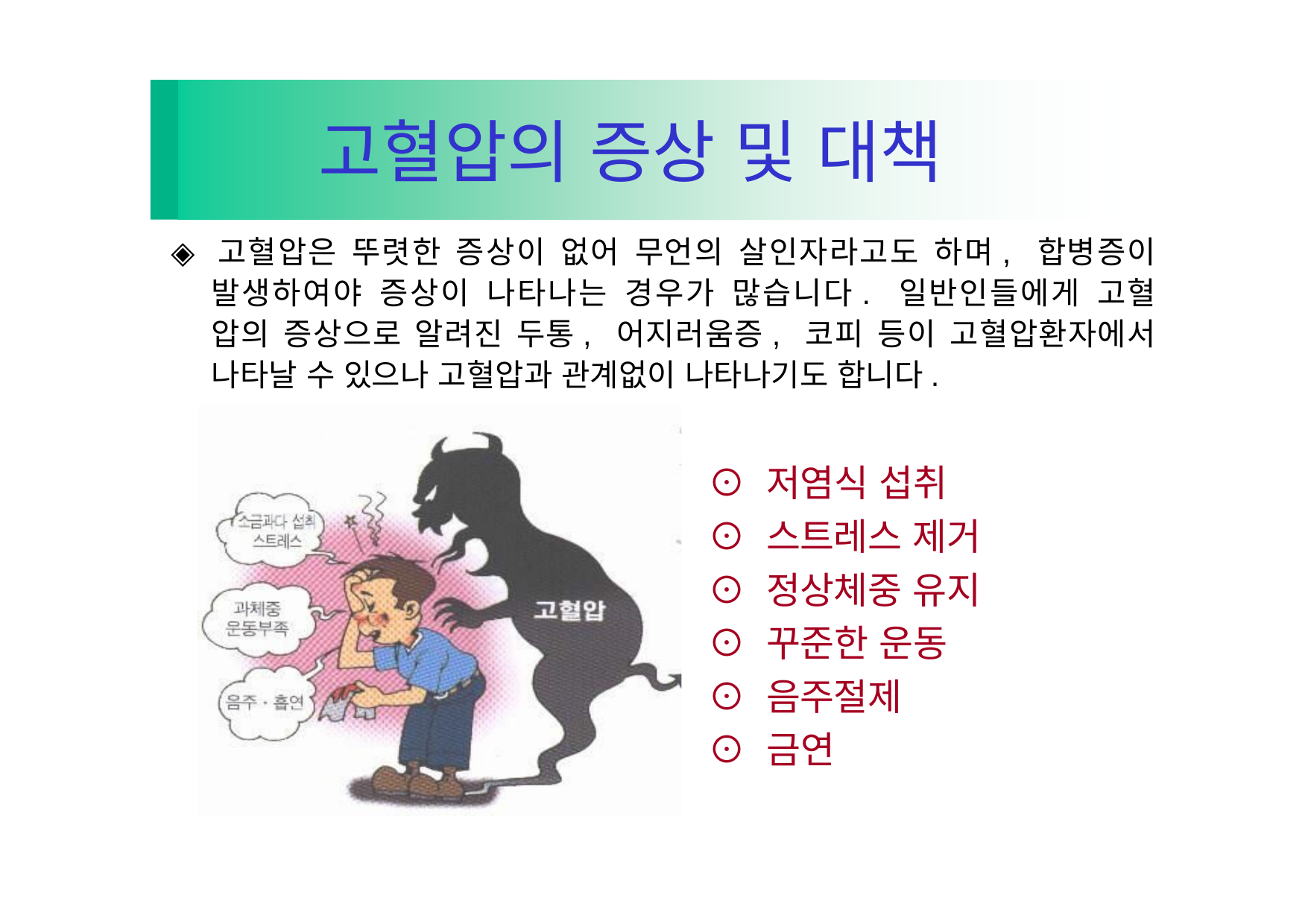

고혈압의 증상 및 대책
◈ 고혈압은 뚜렷한 증상이 없어 무언의 살인자라고도 하며, 합병증이 발생하여야 증상이 나타나는 경우가 많습니다. 일반인들에게 고혈 압의 증상으로 알려진 두통, 어지러움증, 코피 등이 고혈압환자에서 나타날 수 있으나 고혈압과 관계없이 나타나기도 합니다.

⊙ 저염식 섭취

⊙ 스트레스 제거

⊙ 정상체중 유지

⊙ 꾸준한 운동

⊙ 음주절제

⊙ 금연